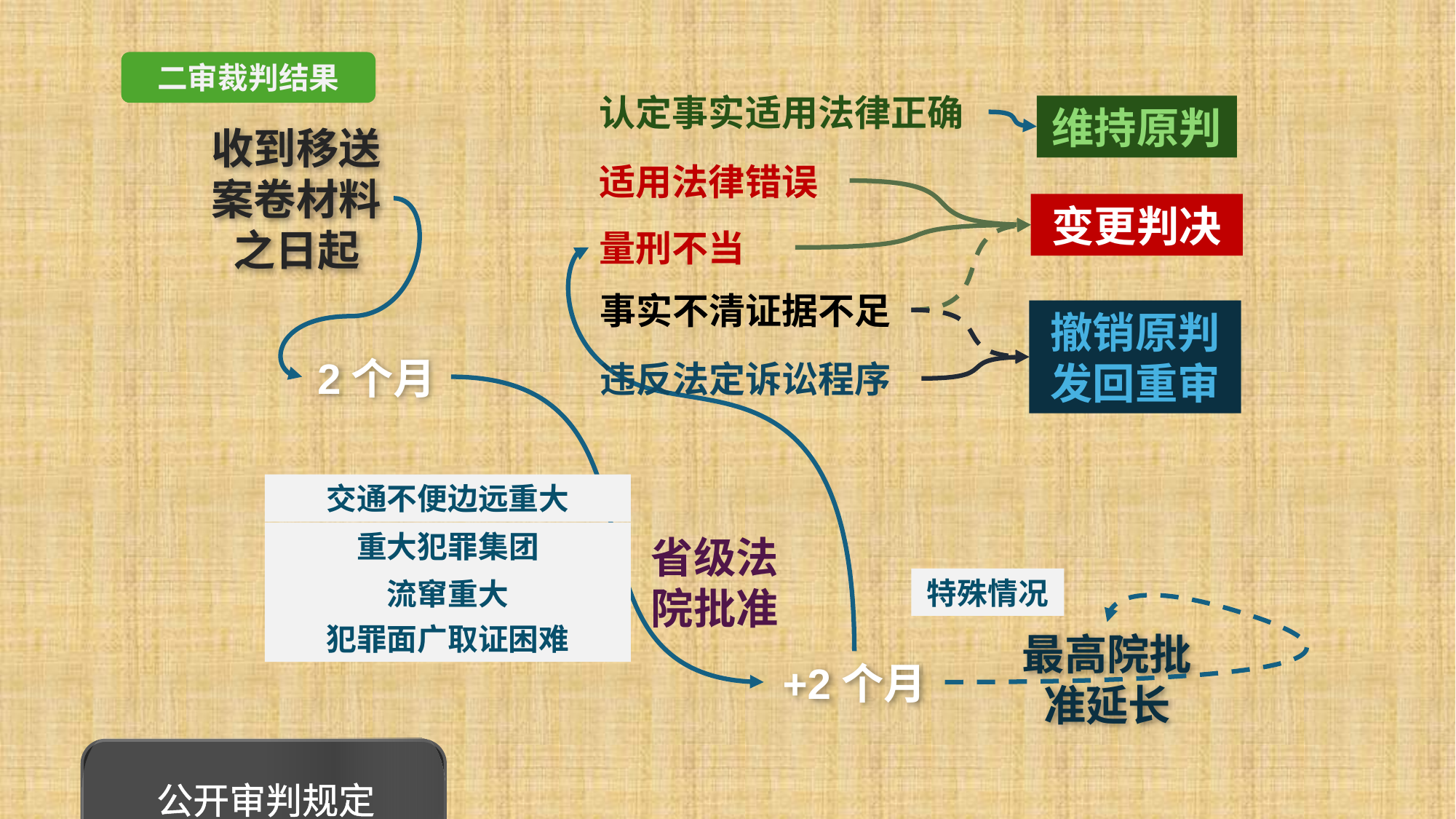

二审裁判结果
认定事实适用法律正确
维持原判
收到移送案卷材料之日起
适用法律错误
变更判决
量刑不当
事实不清证据不足
撤销原判发回重审
2个月
违反法定诉讼程序
交通不便边远重大
重大犯罪集团
省级法院批准
特殊情况
流窜重大
犯罪面广取证困难
最高院批准延长
+2个月

公开审判规定

回避制度

剥夺诉讼权利

审判组织组成不合法

其他影响公正违法